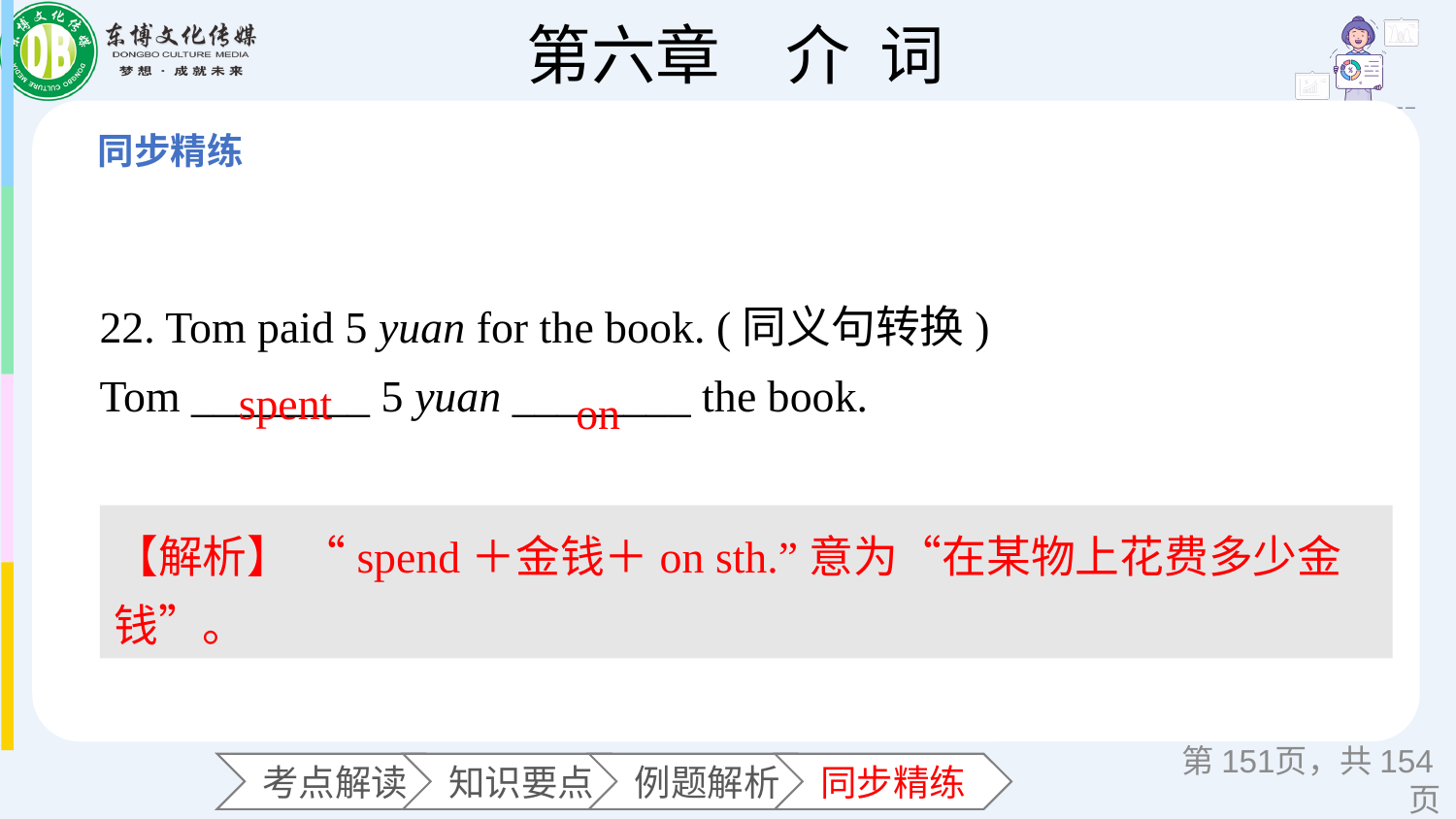

22. Tom paid 5 yuan for the book. (同义句转换)
Tom ________ 5 yuan ________ the book.
spent
on
【解析】 “spend＋金钱＋on sth.”意为“在某物上花费多少金钱”。
第151页，共154页